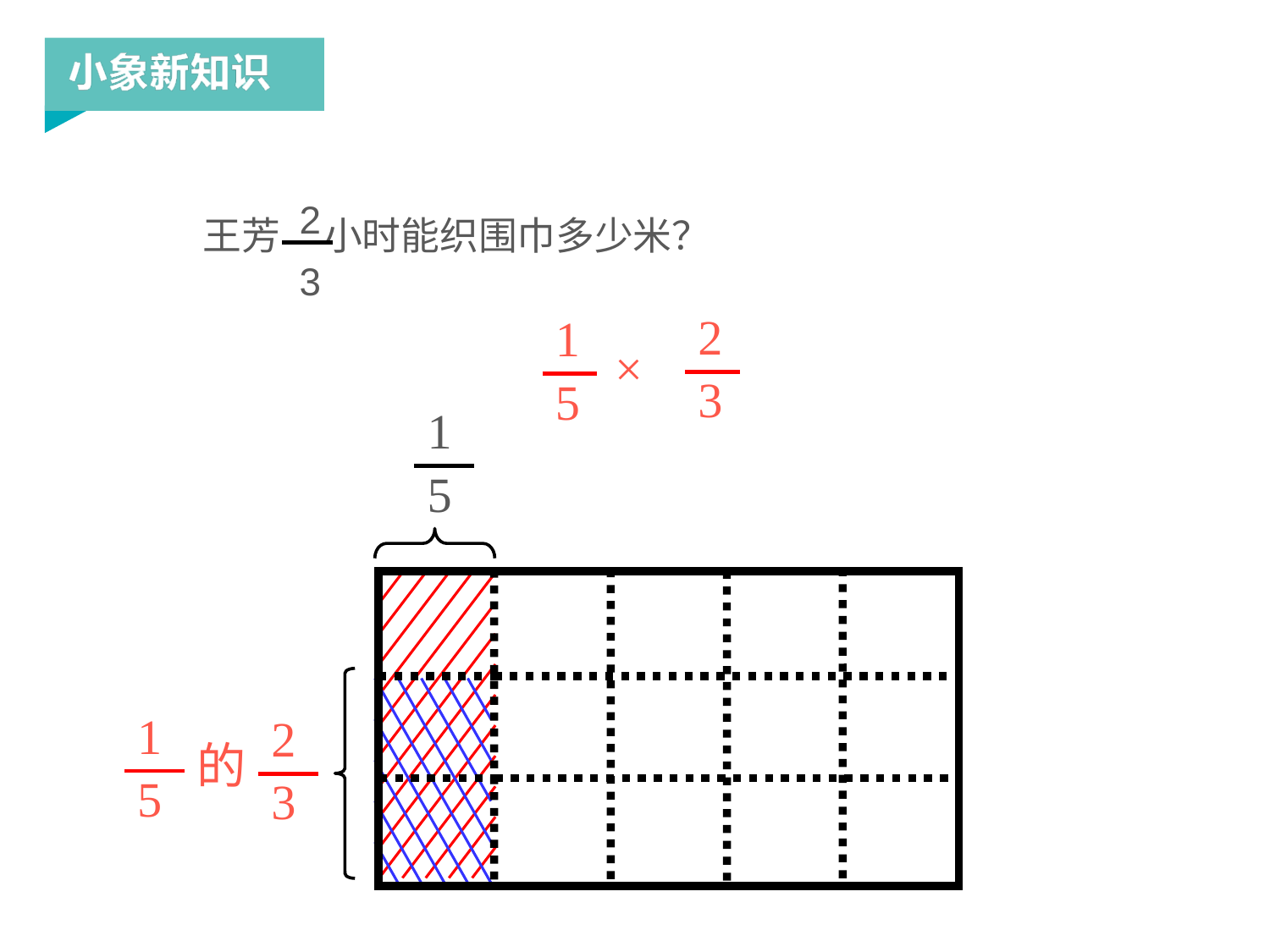

2
3
王芳     小时能织围巾多少米？
2
3
1
5
×
1
5

1
5
2
3
的